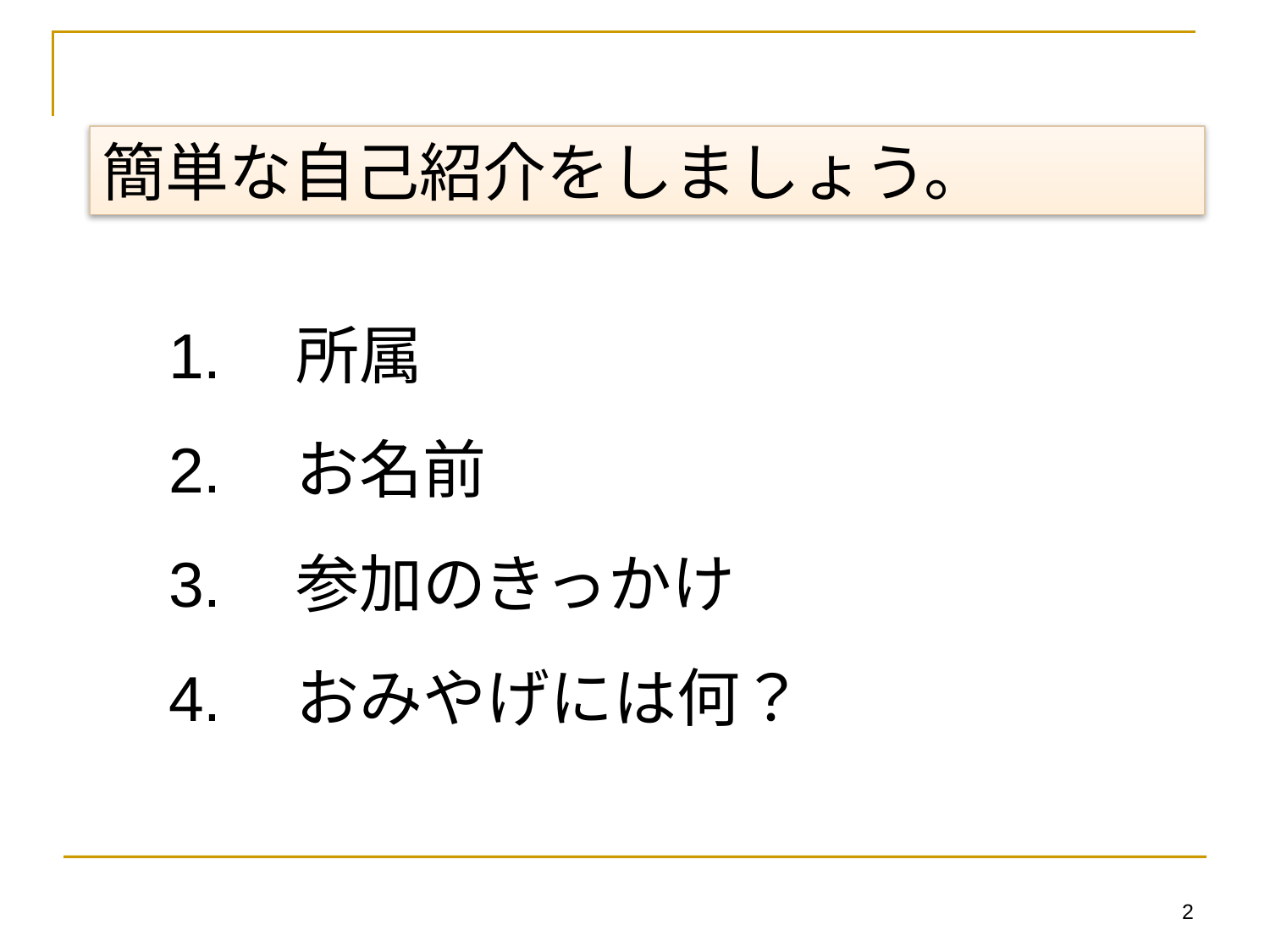

簡単な自己紹介をしましょう。
所属
お名前
参加のきっかけ
おみやげには何？
2